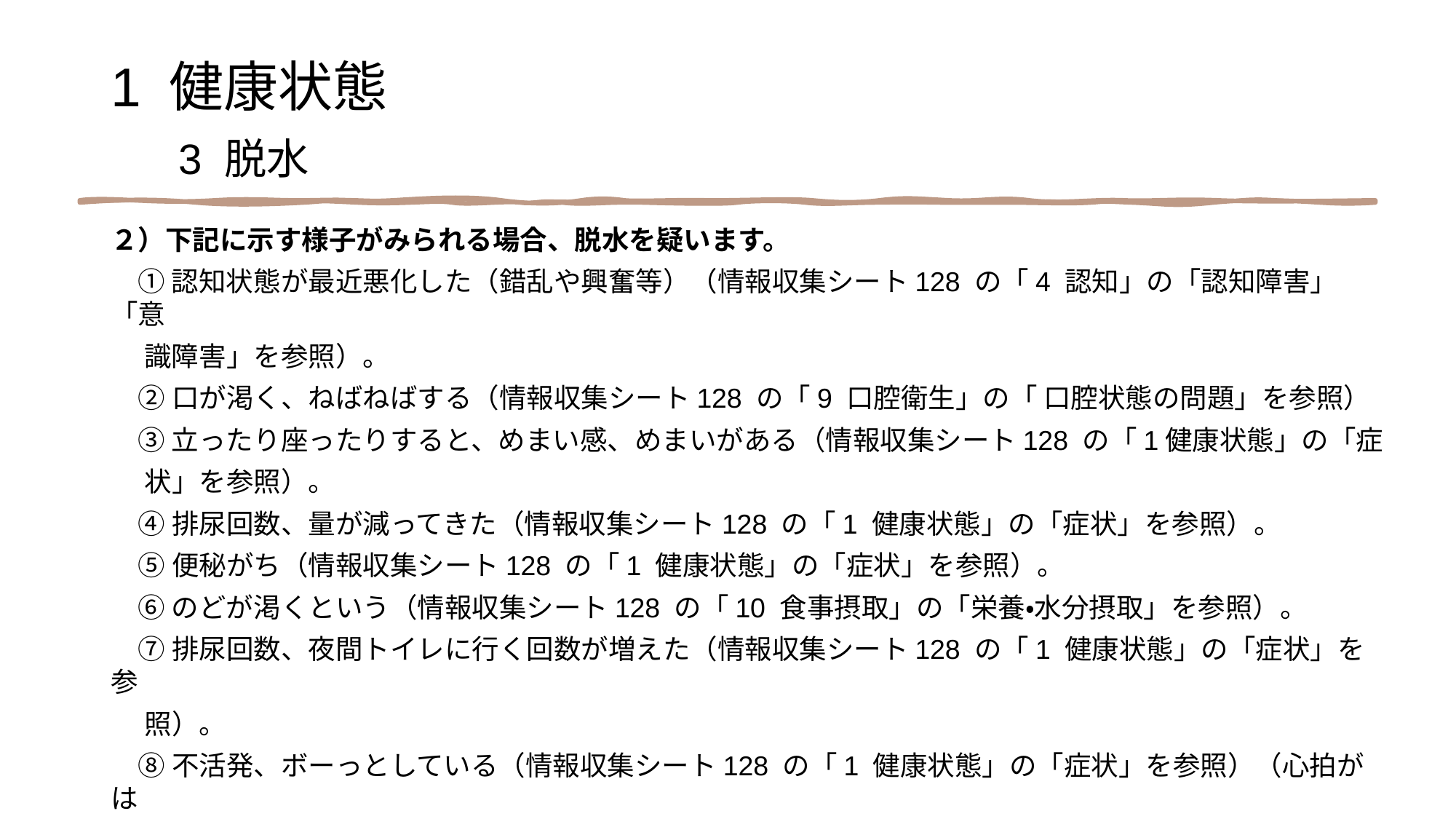

1 健康状態
　3 脱水

２）下記に示す様子がみられる場合、脱水を疑います。
　① 認知状態が最近悪化した（錯乱や興奮等）（情報収集シート128 の「4 認知」の「認知障害」「意
　 識障害」を参照）。
　② 口が渇く、ねばねばする（情報収集シート128 の「9 口腔衛生」の「 口腔状態の問題」を参照）
　③ 立ったり座ったりすると、めまい感、めまいがある（情報収集シート128 の「1健康状態」の「症
　 状」を参照）。
　④ 排尿回数、量が減ってきた（情報収集シート128 の「1 健康状態」の「症状」を参照）。
　⑤ 便秘がち（情報収集シート128 の「1 健康状態」の「症状」を参照）。
　⑥ のどが渇くという（情報収集シート128 の「10 食事摂取」の「栄養・水分摂取」を参照）。
　⑦ 排尿回数、夜間トイレに行く回数が増えた（情報収集シート128 の「1 健康状態」の「症状」を参
　 照）。
　⑧ 不活発、ボーっとしている（情報収集シート128 の「1 健康状態」の「症状」を参照）（心拍がは
　 やくて弱い、呼吸がはやくて浅い場合は緊急対応を検討する）。